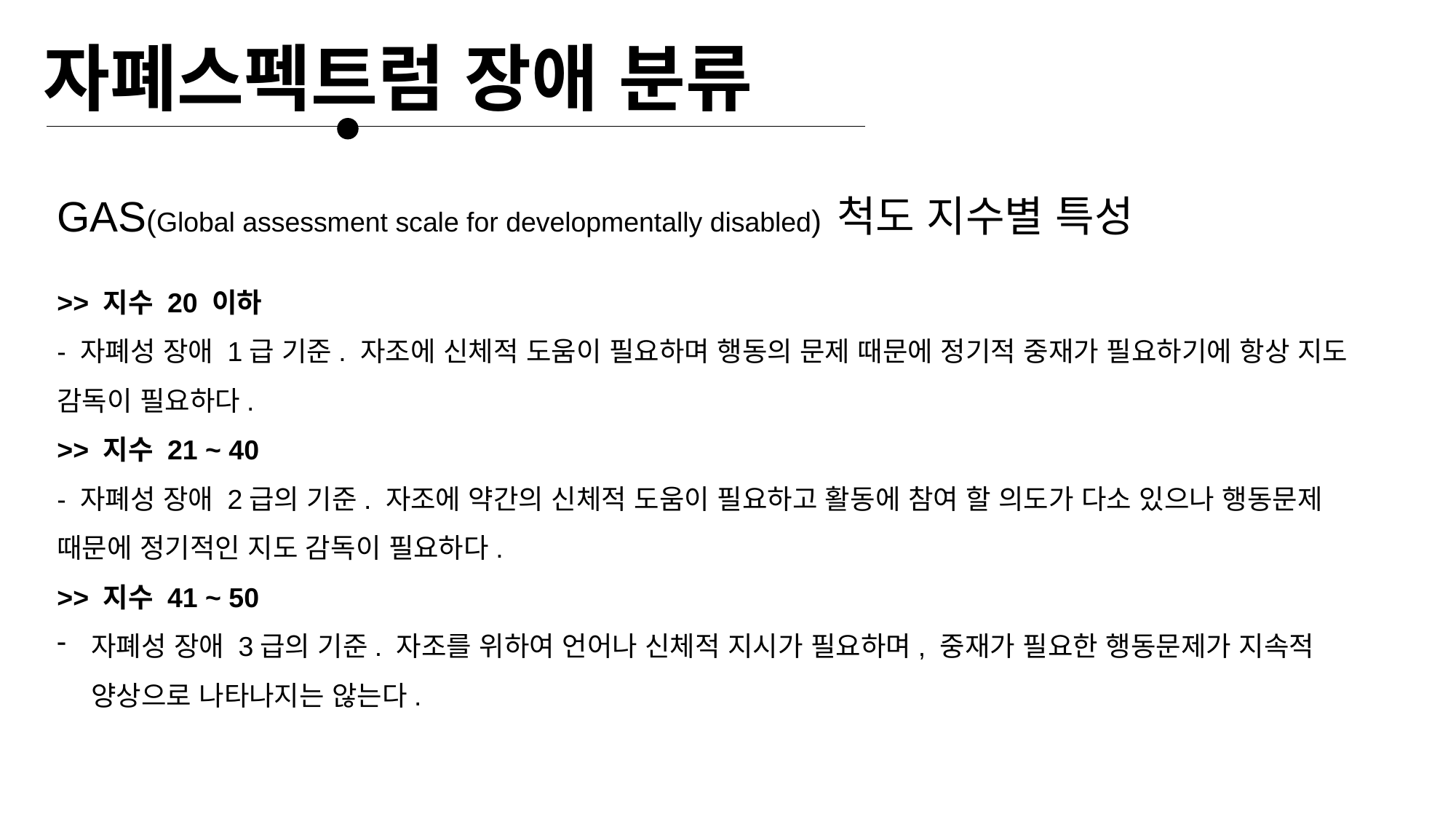

자폐스펙트럼 장애 분류

GAS(Global assessment scale for developmentally disabled) 척도 지수별 특성
>> 지수 20 이하
- 자폐성 장애 1급 기준. 자조에 신체적 도움이 필요하며 행동의 문제 때문에 정기적 중재가 필요하기에 항상 지도 감독이 필요하다.
>> 지수 21 ~ 40
- 자폐성 장애 2급의 기준. 자조에 약간의 신체적 도움이 필요하고 활동에 참여 할 의도가 다소 있으나 행동문제 때문에 정기적인 지도 감독이 필요하다.
>> 지수 41 ~ 50
자폐성 장애 3급의 기준. 자조를 위하여 언어나 신체적 지시가 필요하며, 중재가 필요한 행동문제가 지속적 양상으로 나타나지는 않는다.